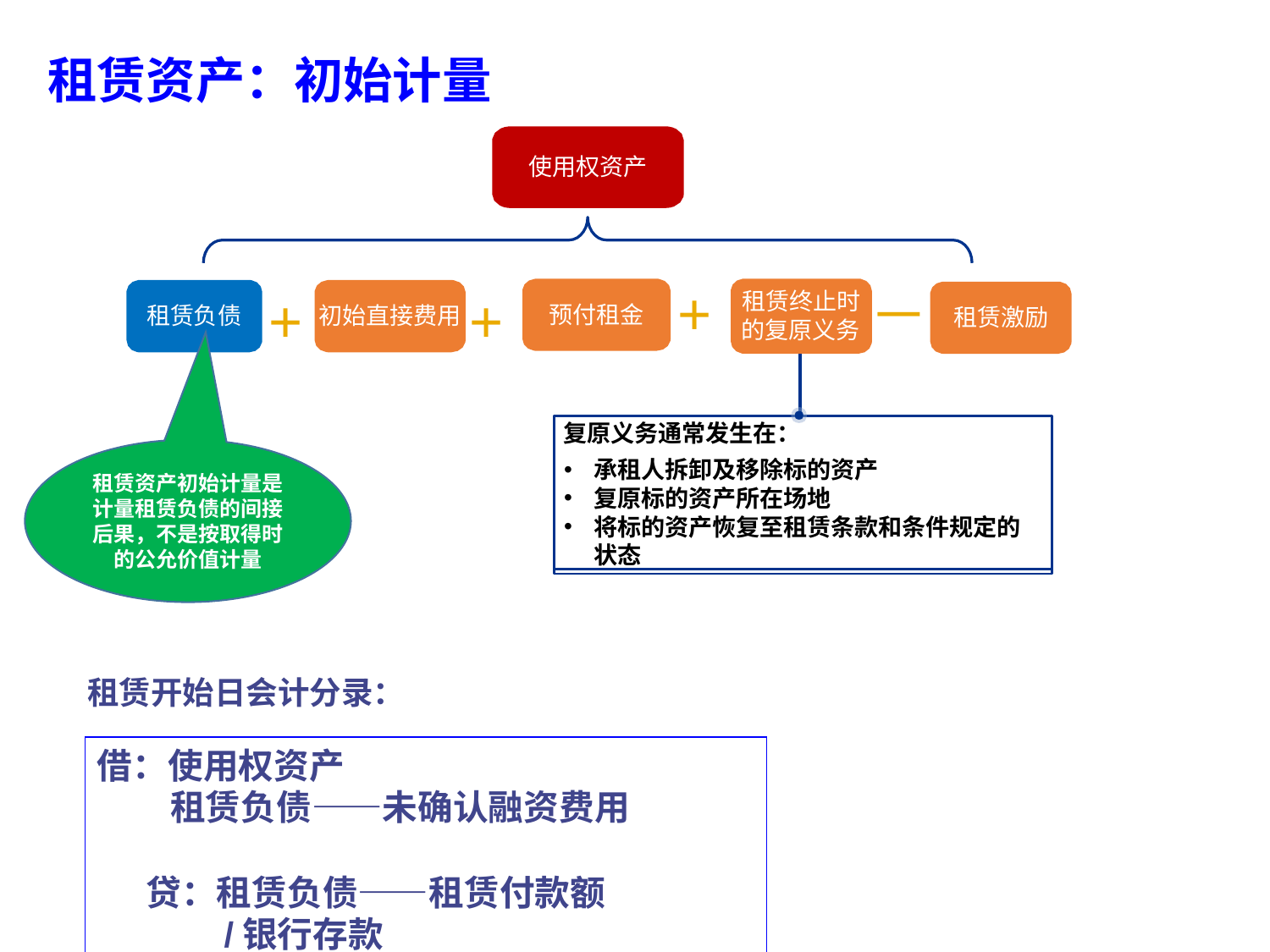

# 租赁资产：初始计量

使用权资产

+
－

+
+
租赁终止时 的复原义务
预付租金
租赁负债
初始直接费用
租赁激励

复原义务通常发生在：
承租人拆卸及移除标的资产
复原标的资产所在场地
将标的资产恢复至租赁条款和条件规定的 状态
租赁资产初始计量是计量租赁负债的间接后果，不是按取得时的公允价值计量
租赁开始日会计分录：
借：使用权资产
        租赁负债——未确认融资费用
     贷：租赁负债——租赁付款额
             /银行存款
99